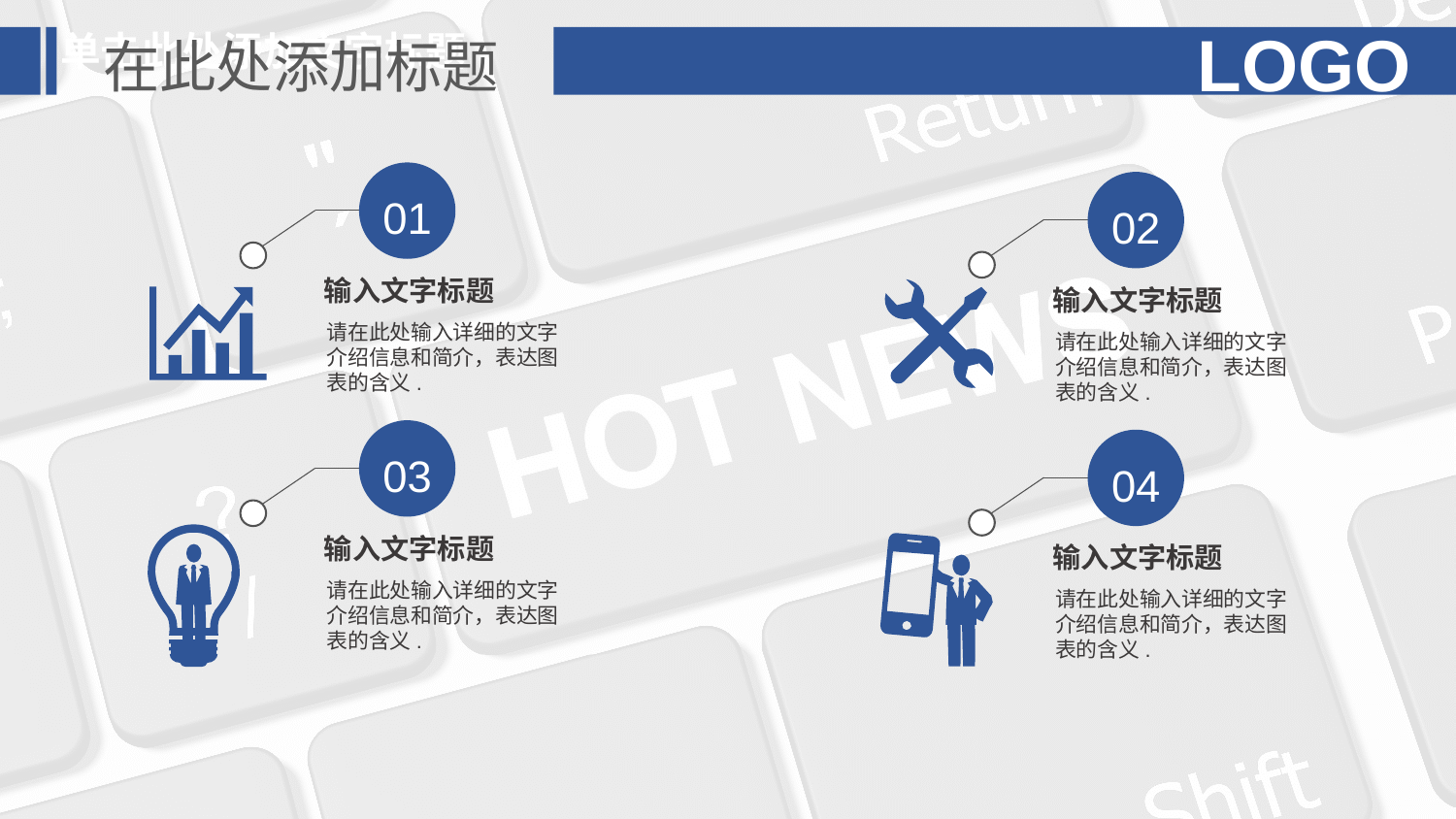

01
02

输入文字标题
输入文字标题

请在此处输入详细的文字介绍信息和简介，表达图表的含义.

请在此处输入详细的文字介绍信息和简介，表达图表的含义.

03
04

输入文字标题

输入文字标题
请在此处输入详细的文字介绍信息和简介，表达图表的含义.

请在此处输入详细的文字介绍信息和简介，表达图表的含义.